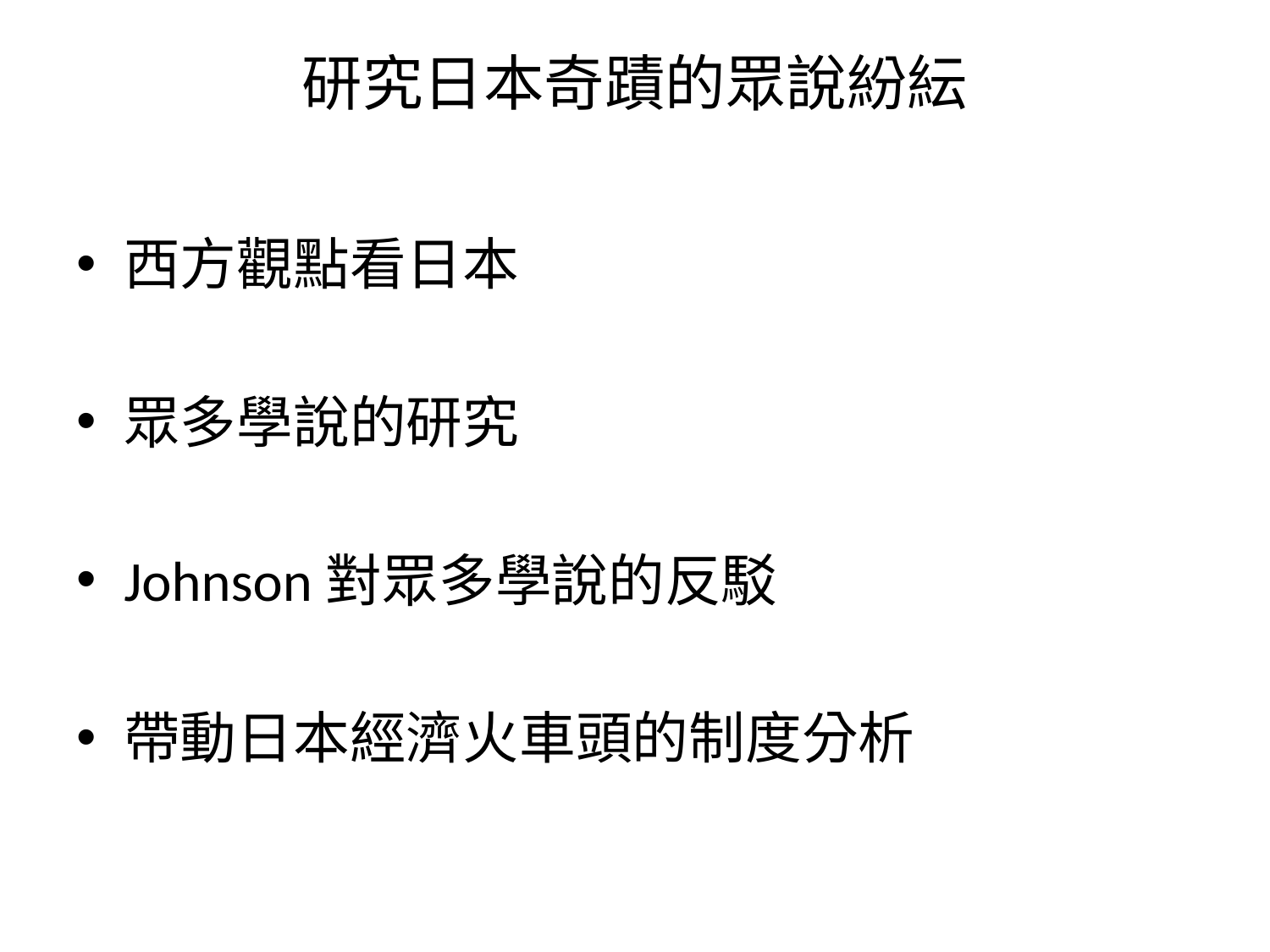

# 研究日本奇蹟的眾說紛紜
西方觀點看日本

眾多學說的研究

Johnson對眾多學說的反駁

帶動日本經濟火車頭的制度分析